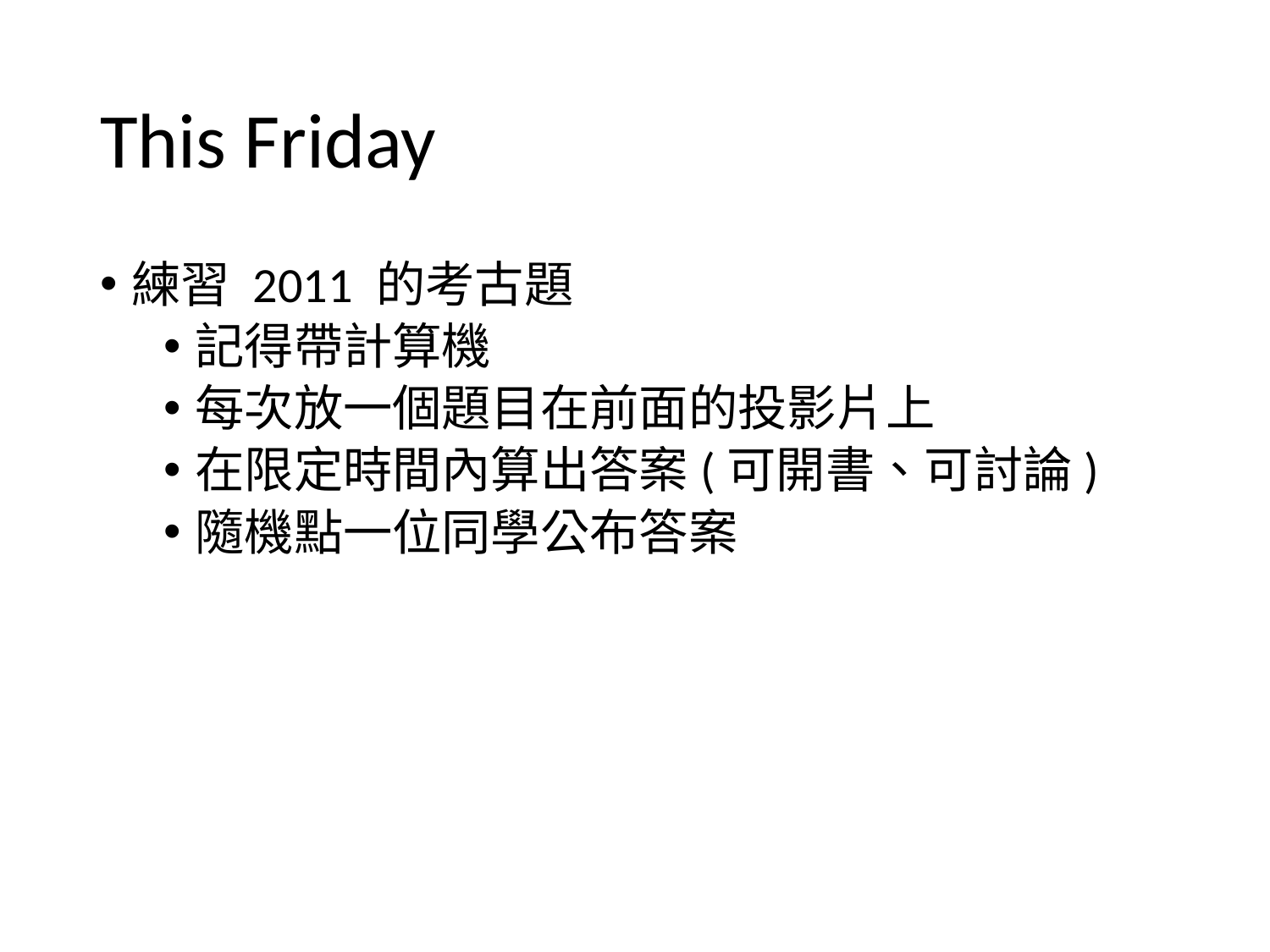

# This Friday
練習 2011 的考古題
記得帶計算機
每次放一個題目在前面的投影片上
在限定時間內算出答案(可開書、可討論)
隨機點一位同學公布答案